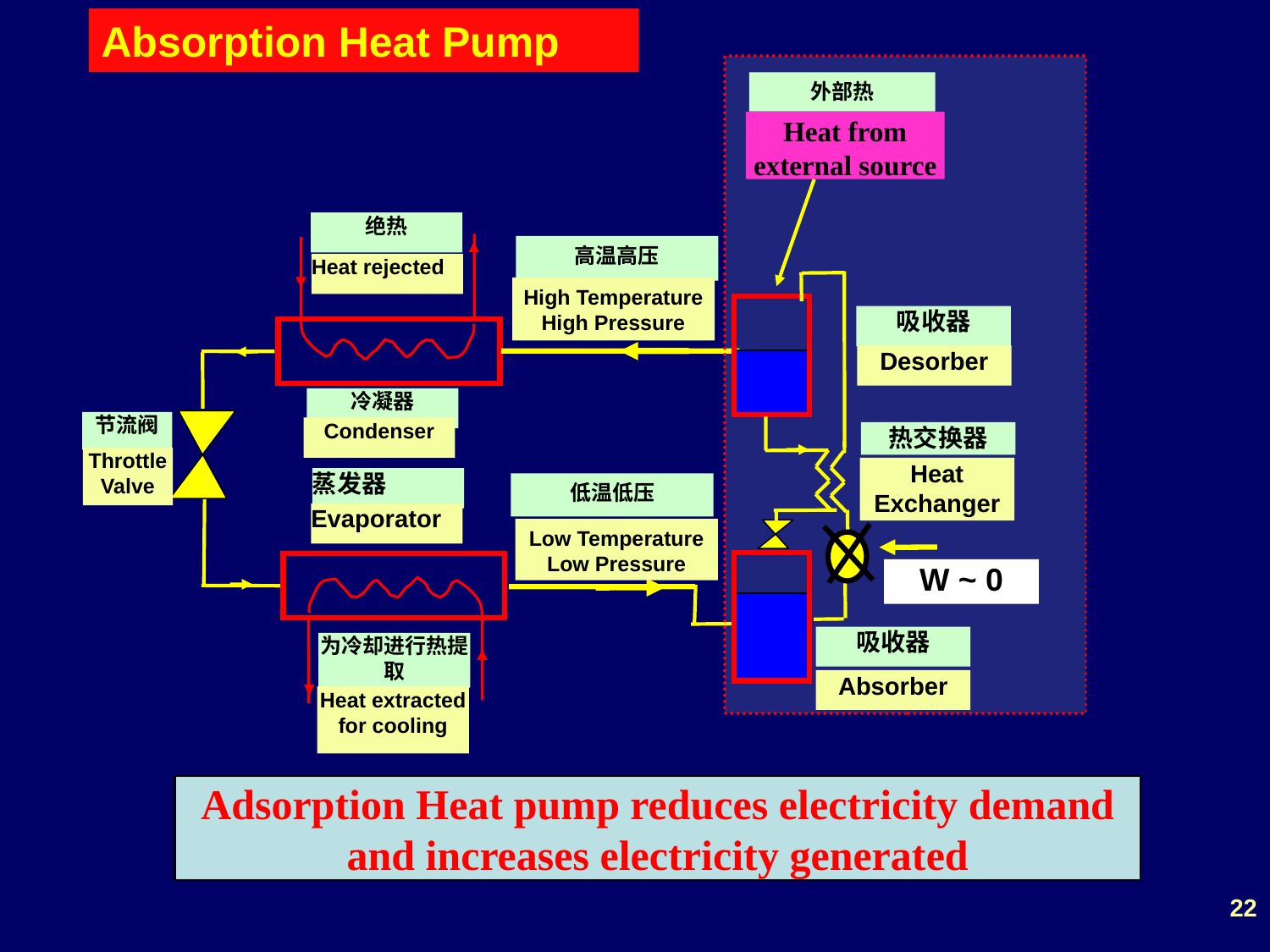

Absorption Heat Pump

外部热
Heat from external source

绝热

Heat rejected
冷凝器
Condenser
高温高压
High Temperature
High Pressure

吸收器
Desorber
热交换器
Heat Exchanger
吸收器
Absorber

节流阀
Throttle Valve

蒸发器
Evaporator

为冷却进行热提取
Heat extracted for cooling
低温低压
Low Temperature
Low Pressure

W ~ 0
Adsorption Heat pump reduces electricity demand and increases electricity generated
22